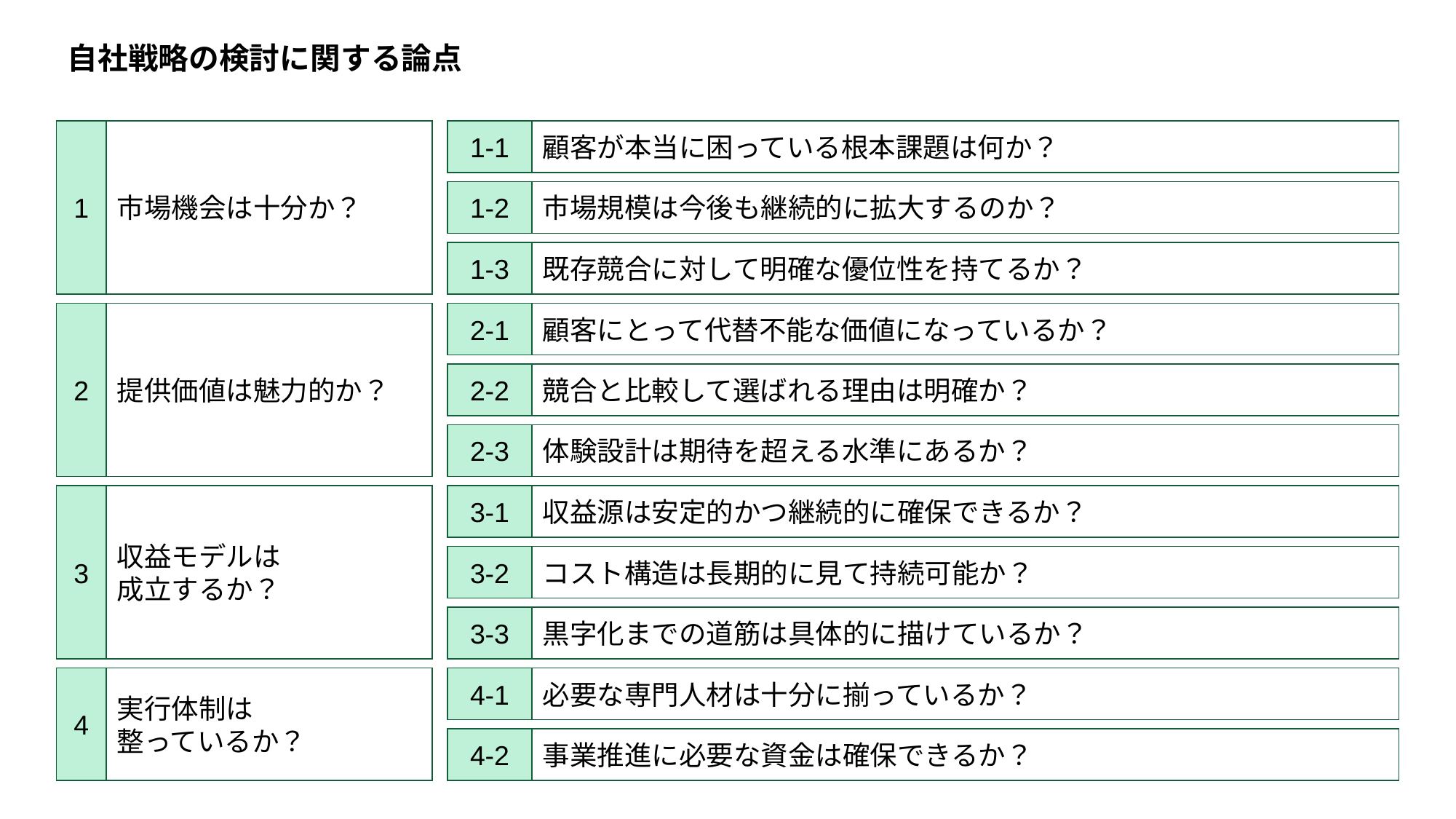

自社戦略の検討に関する論点
1
市場機会は十分か？
1-1
顧客が本当に困っている根本課題は何か？
1-2
市場規模は今後も継続的に拡大するのか？
1-3
既存競合に対して明確な優位性を持てるか？
2
提供価値は魅力的か？
2-1
顧客にとって代替不能な価値になっているか？
2-2
競合と比較して選ばれる理由は明確か？
2-3
体験設計は期待を超える水準にあるか？
3
収益モデルは
成立するか？
3-1
収益源は安定的かつ継続的に確保できるか？
3-2
コスト構造は長期的に見て持続可能か？
3-3
黒字化までの道筋は具体的に描けているか？
4
実行体制は
整っているか？
4-1
必要な専門人材は十分に揃っているか？
4-2
事業推進に必要な資金は確保できるか？